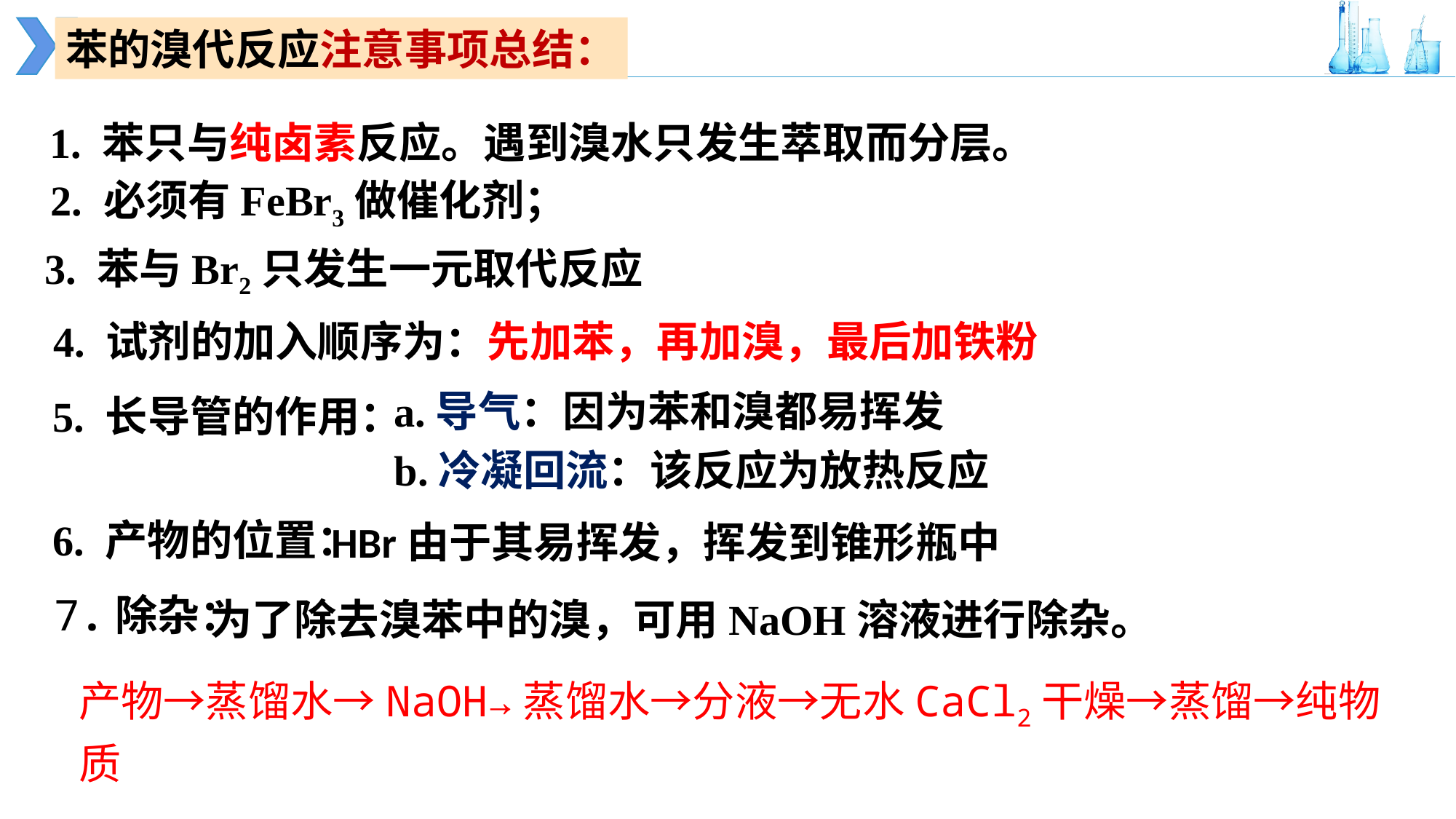

苯的溴代反应注意事项总结：
1. 苯只与纯卤素反应。遇到溴水只发生萃取而分层。
2. 必须有FeBr3做催化剂；
3. 苯与Br2只发生一元取代反应
4. 试剂的加入顺序为：先加苯，再加溴，最后加铁粉
a.导气：因为苯和溴都易挥发
5. 长导管的作用：
b.冷凝回流：该反应为放热反应
6. 产物的位置：
HBr由于其易挥发，挥发到锥形瓶中
7.除杂：
为了除去溴苯中的溴，可用NaOH溶液进行除杂。
产物→蒸馏水→NaOH→蒸馏水→分液→无水CaCl2干燥→蒸馏→纯物质